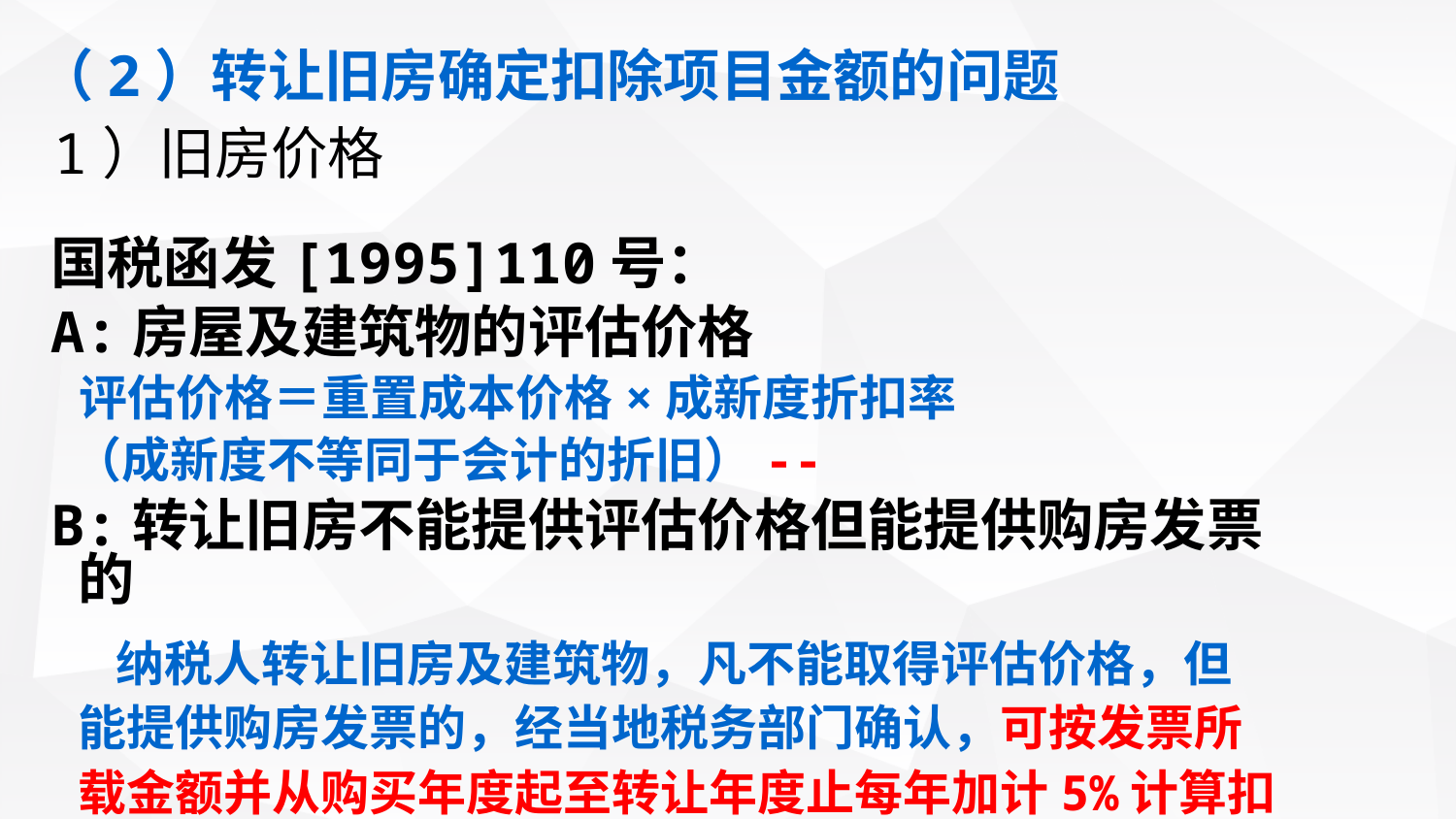

# （2）转让旧房确定扣除项目金额的问题
1）旧房价格

国税函发[1995]110号：
A:房屋及建筑物的评估价格
  评估价格＝重置成本价格×成新度折扣率
 （成新度不等同于会计的折旧）--
B:转让旧房不能提供评估价格但能提供购房发票的
      纳税人转让旧房及建筑物，凡不能取得评估价格，但能提供购房发票的，经当地税务部门确认，可按发票所载金额并从购买年度起至转让年度止每年加计5%计算扣除。计算扣除项目时“每年”按购房发票所载日期起至售房发票开具之日止，每满12个月计一年；超过一年，未满12个月但超过6个月的，可以视同为一年。